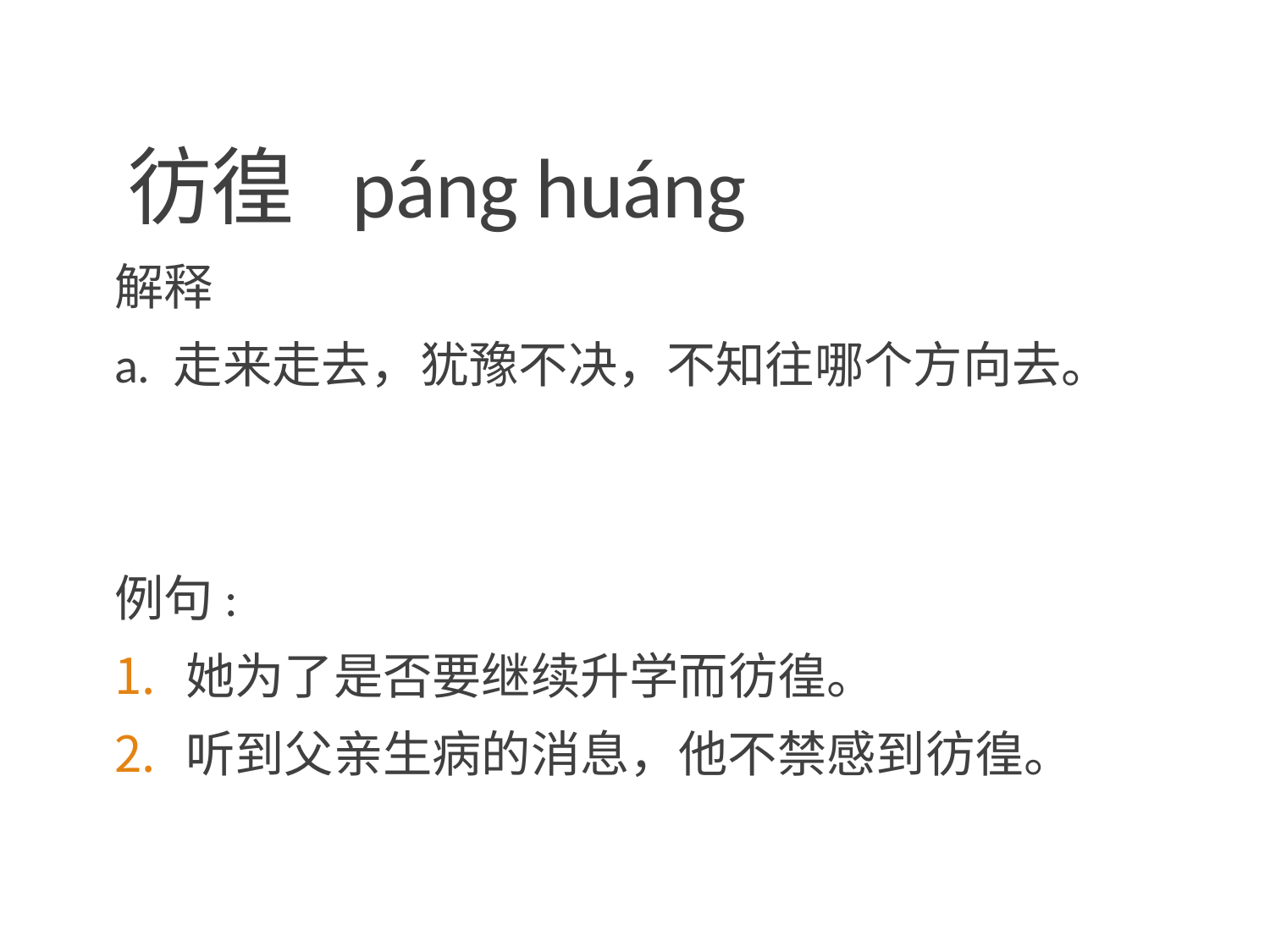

# 彷徨  páng huáng
解释
a. 走来走去，犹豫不决，不知往哪个方向去。

例句:
她为了是否要继续升学而彷徨。
听到父亲生病的消息，他不禁感到彷徨。